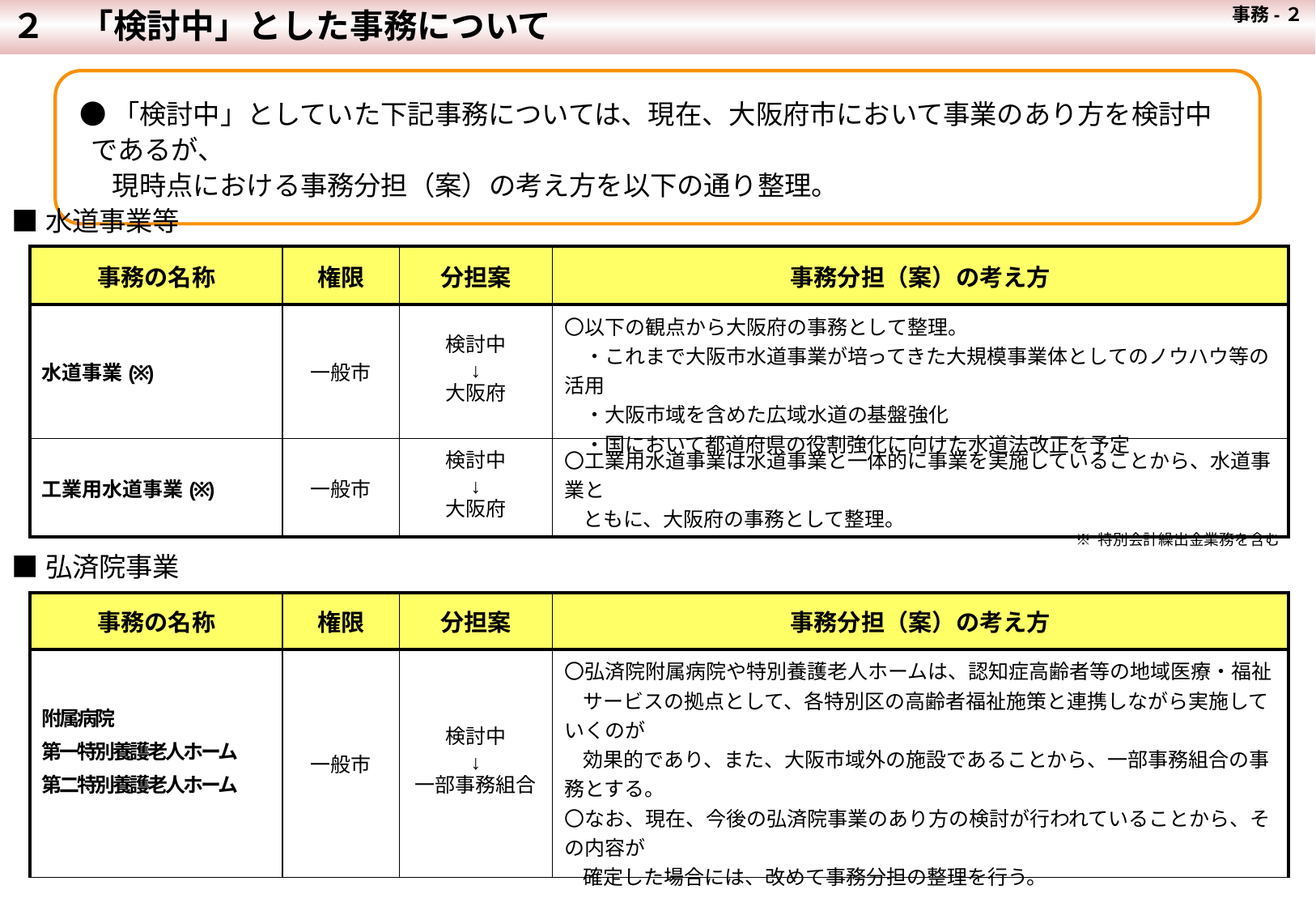

２　「検討中」とした事務について
 事務-２

●「検討中」としていた下記事務については、現在、大阪府市において事業のあり方を検討中であるが、
　 現時点における事務分担（案）の考え方を以下の通り整理。
■水道事業等
| 事務の名称 | 権限 | 分担案 | 事務分担（案）の考え方 |
| --- | --- | --- | --- |
| 水道事業(※) | 一般市 | 検討中 ↓ 大阪府 | 〇以下の観点から大阪府の事務として整理。 　・これまで大阪市水道事業が培ってきた大規模事業体としてのノウハウ等の活用 　・大阪市域を含めた広域水道の基盤強化 　・国において都道府県の役割強化に向けた水道法改正を予定 |
| 工業用水道事業(※) | 一般市 | 検討中 ↓ 大阪府 | 〇工業用水道事業は水道事業と一体的に事業を実施していることから、水道事業と ともに、大阪府の事務として整理。 |
※ 特別会計繰出金業務を含む
■弘済院事業
| 事務の名称 | 権限 | 分担案 | 事務分担（案）の考え方 |
| --- | --- | --- | --- |
| 附属病院 第一特別養護老人ホーム 第二特別養護老人ホーム | 一般市 | 検討中 ↓ 一部事務組合 | 〇弘済院附属病院や特別養護老人ホームは、認知症高齢者等の地域医療・福祉 サービスの拠点として、各特別区の高齢者福祉施策と連携しながら実施していくのが 効果的であり、また、大阪市域外の施設であることから、一部事務組合の事務とする。 〇なお、現在、今後の弘済院事業のあり方の検討が行われていることから、その内容が 確定した場合には、改めて事務分担の整理を行う。 |